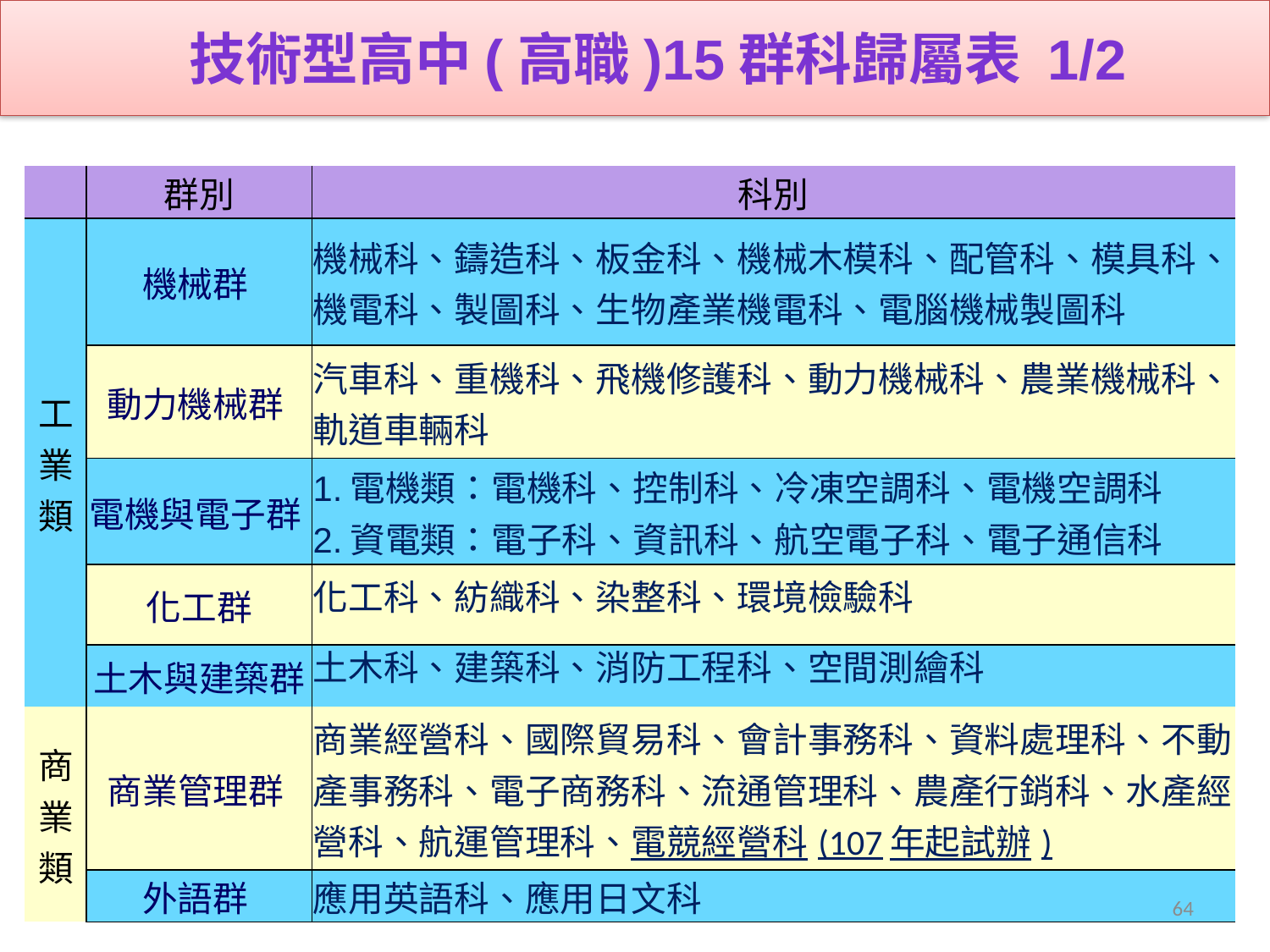

技術型高中(高職)15群科歸屬表 1/2
|  | 群別 | 科別 |
| --- | --- | --- |
| 工業類 | 機械群 | 機械科、鑄造科、板金科、機械木模科、配管科、模具科、機電科、製圖科、生物產業機電科、電腦機械製圖科 |
|  | 動力機械群 | 汽車科、重機科、飛機修護科、動力機械科、農業機械科、軌道車輛科 |
|  | 電機與電子群 | 1.電機類：電機科、控制科、冷凍空調科、電機空調科 2.資電類：電子科、資訊科、航空電子科、電子通信科 |
|  | 化工群 | 化工科、紡織科、染整科、環境檢驗科 |
|  | 土木與建築群 | 土木科、建築科、消防工程科、空間測繪科 |
| 商業類 | 商業管理群 | 商業經營科、國際貿易科、會計事務科、資料處理科、不動產事務科、電子商務科、流通管理科、農產行銷科、水產經營科、航運管理科、電競經營科(107年起試辦) |
|  | 外語群 | 應用英語科、應用日文科 |
64